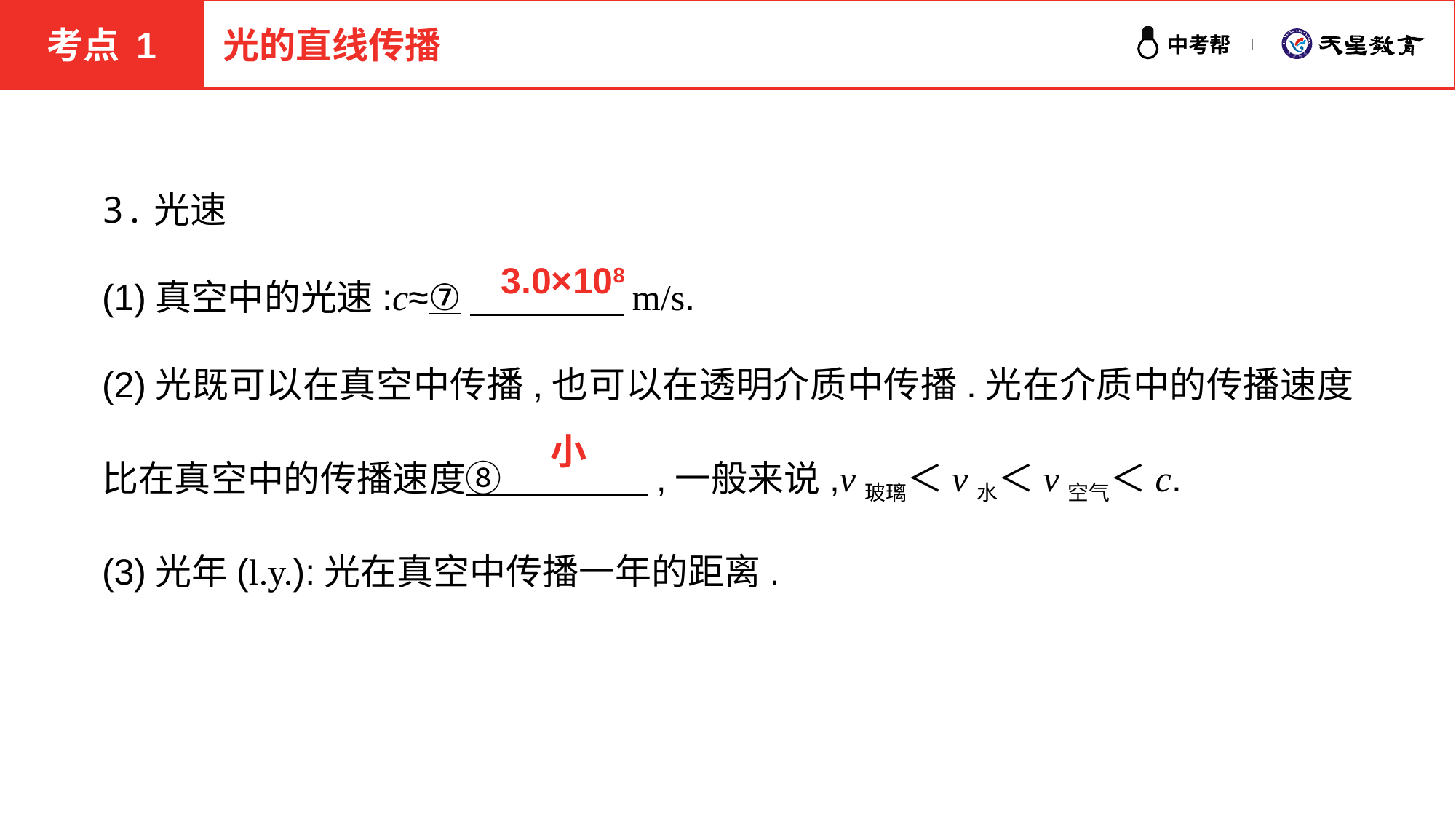

考点 1
光的直线传播
3.光速
(1)真空中的光速:c≈⑦　　　 　m/s.
(2)光既可以在真空中传播,也可以在透明介质中传播.光在介质中的传播速度比在真空中的传播速度⑧　　　　,一般来说,v玻璃＜v水＜v空气＜c.
(3)光年(l.y.):光在真空中传播一年的距离.
3.0×108
小